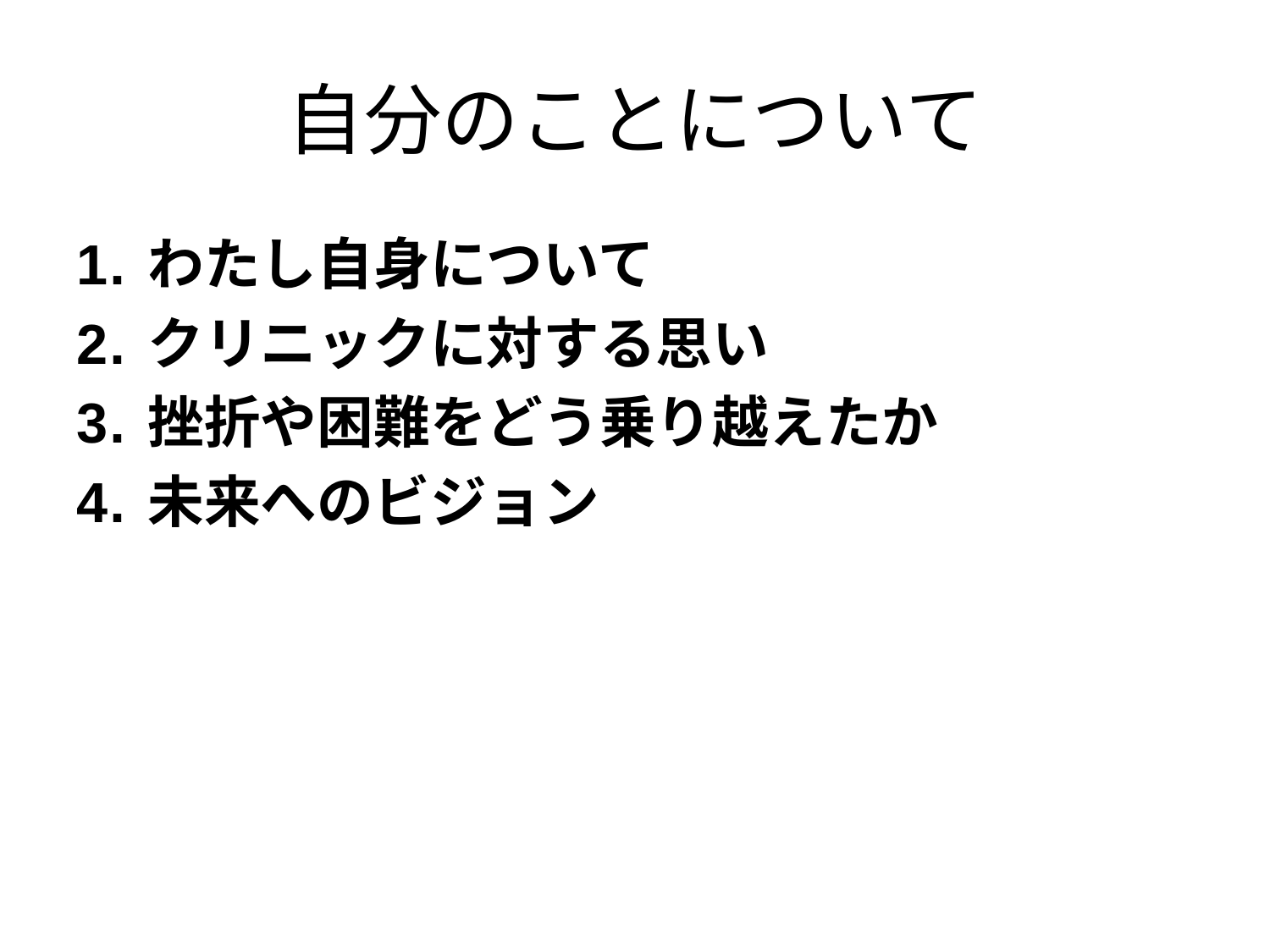

# 自分のことについて
わたし自身について
クリニックに対する思い
挫折や困難をどう乗り越えたか
未来へのビジョン